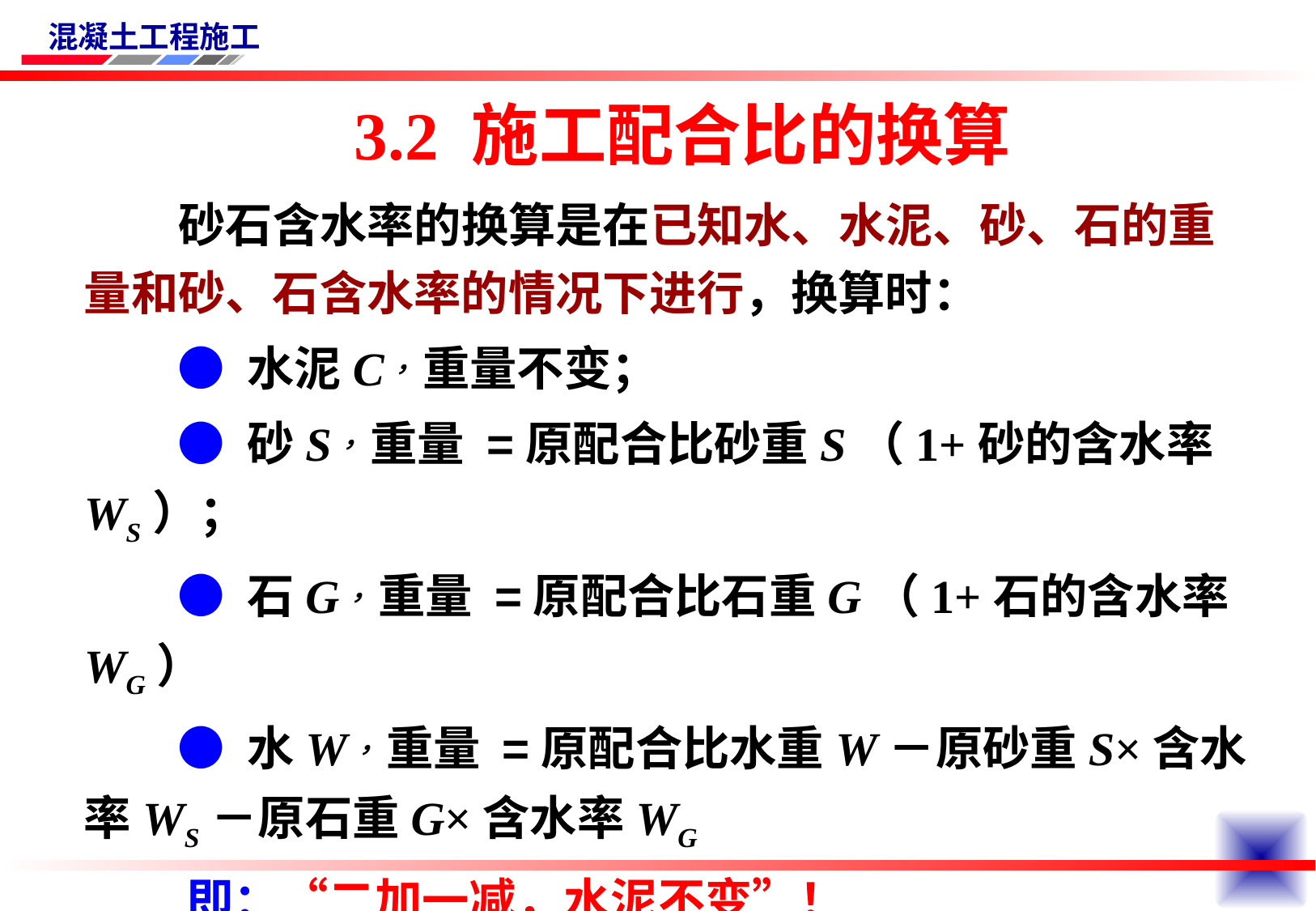

# 3.2 施工配合比的换算
            砂石含水率的换算是在已知水、水泥、砂、石的重量和砂、石含水率的情况下进行，换算时：
             ● 水泥C，重量不变；
             ● 砂S，重量 =原配合比砂重S（1+砂的含水率WS）；
             ● 石G，重量 =原配合比石重G（1+石的含水率WG）
             ● 水W，重量 =原配合比水重W－原砂重S×含水率WS－原石重G×含水率WG
             即：“二加一减，水泥不变”！